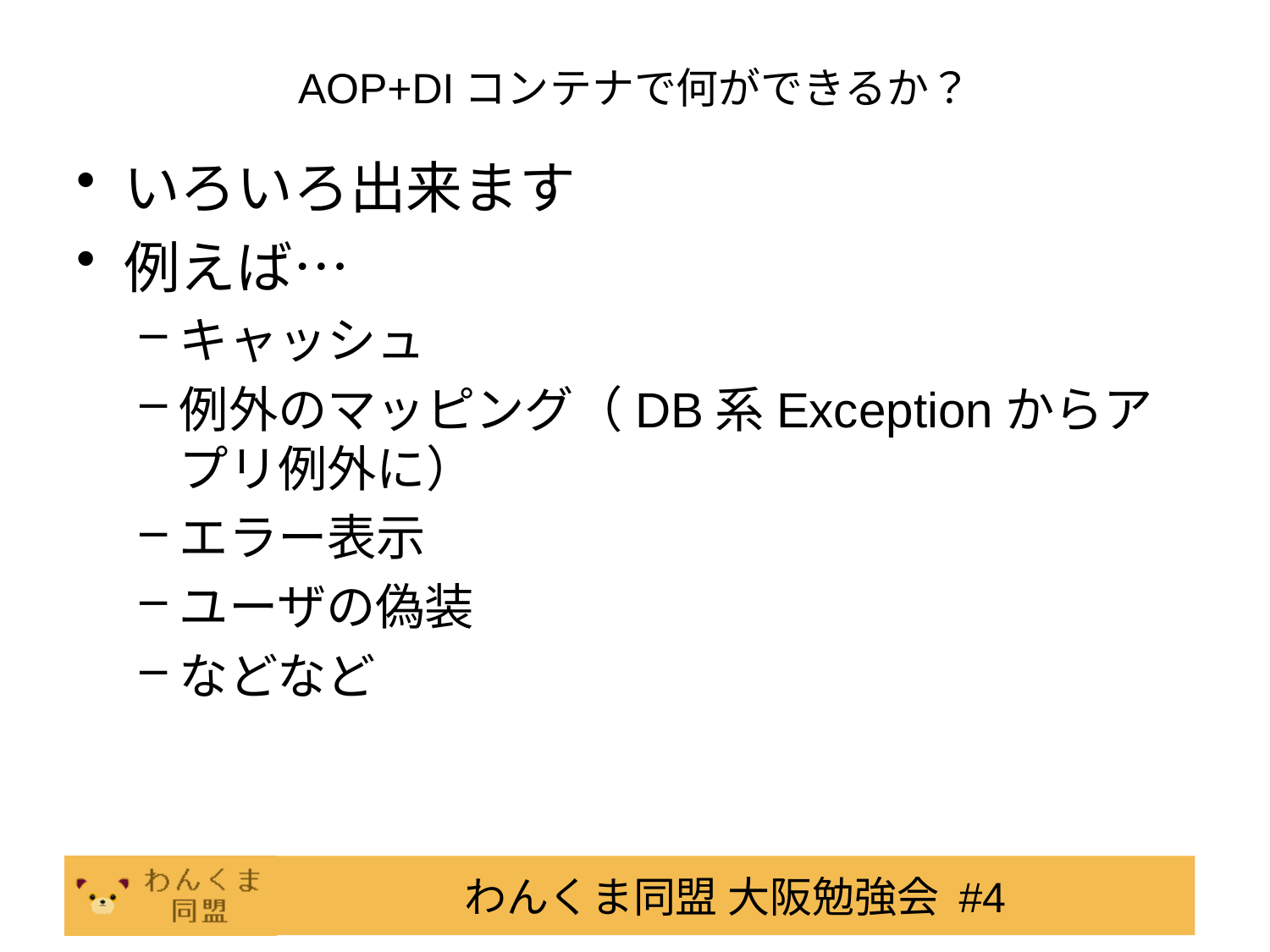

# AOP+DIコンテナで何ができるか？
いろいろ出来ます
例えば…
キャッシュ
例外のマッピング（DB系Exceptionからアプリ例外に）
エラー表示
ユーザの偽装
などなど